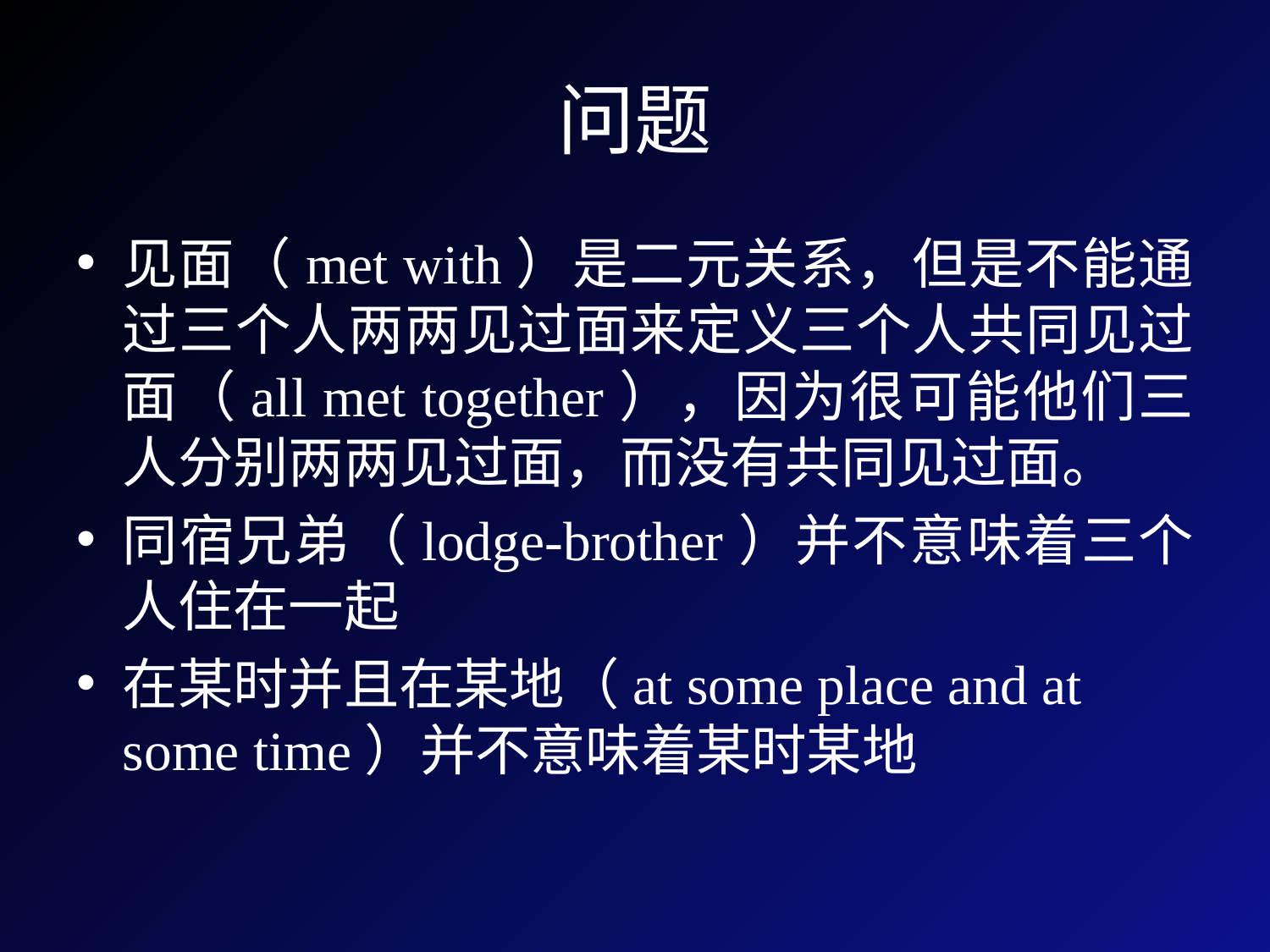

# 问题
见面（met with）是二元关系，但是不能通过三个人两两见过面来定义三个人共同见过面（all met together），因为很可能他们三人分别两两见过面，而没有共同见过面。
同宿兄弟（lodge-brother）并不意味着三个人住在一起
在某时并且在某地（at some place and at some time）并不意味着某时某地